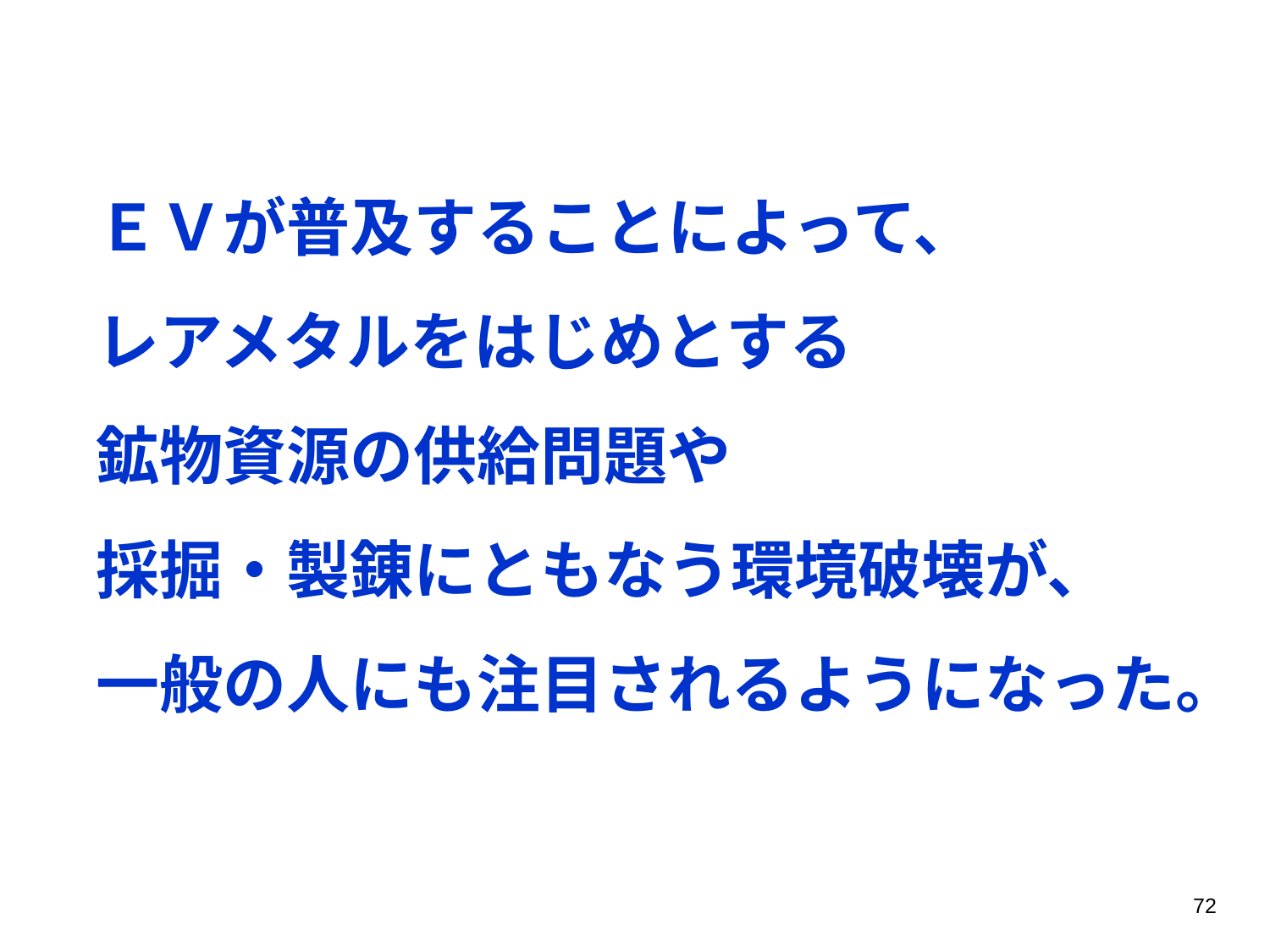

ＥＶが普及することによって、
レアメタルをはじめとする
鉱物資源の供給問題や
採掘・製錬にともなう環境破壊が、
一般の人にも注目されるようになった。
72